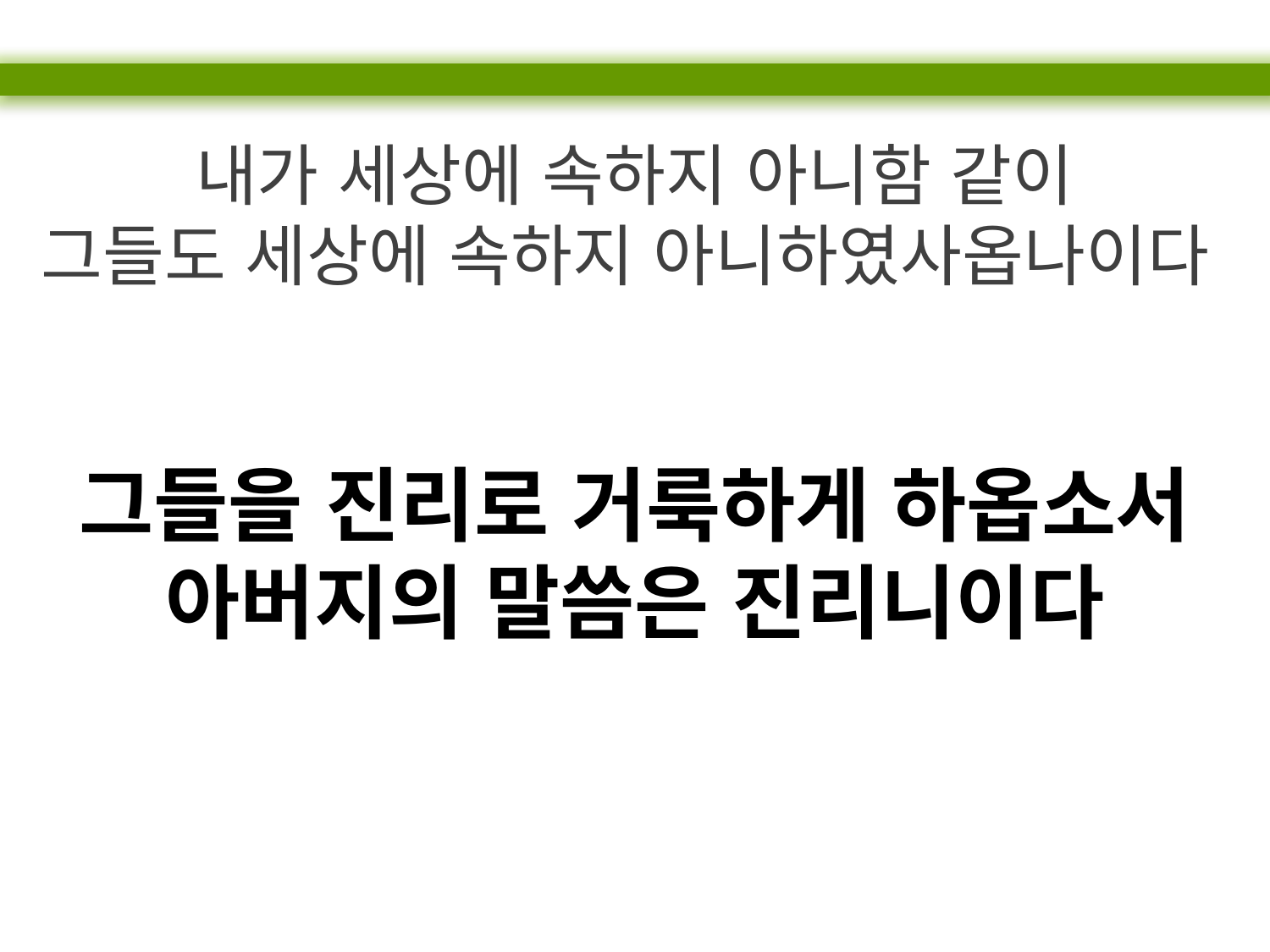

내가 세상에 속하지 아니함 같이
그들도 세상에 속하지 아니하였사옵나이다
그들을 진리로 거룩하게 하옵소서 아버지의 말씀은 진리니이다